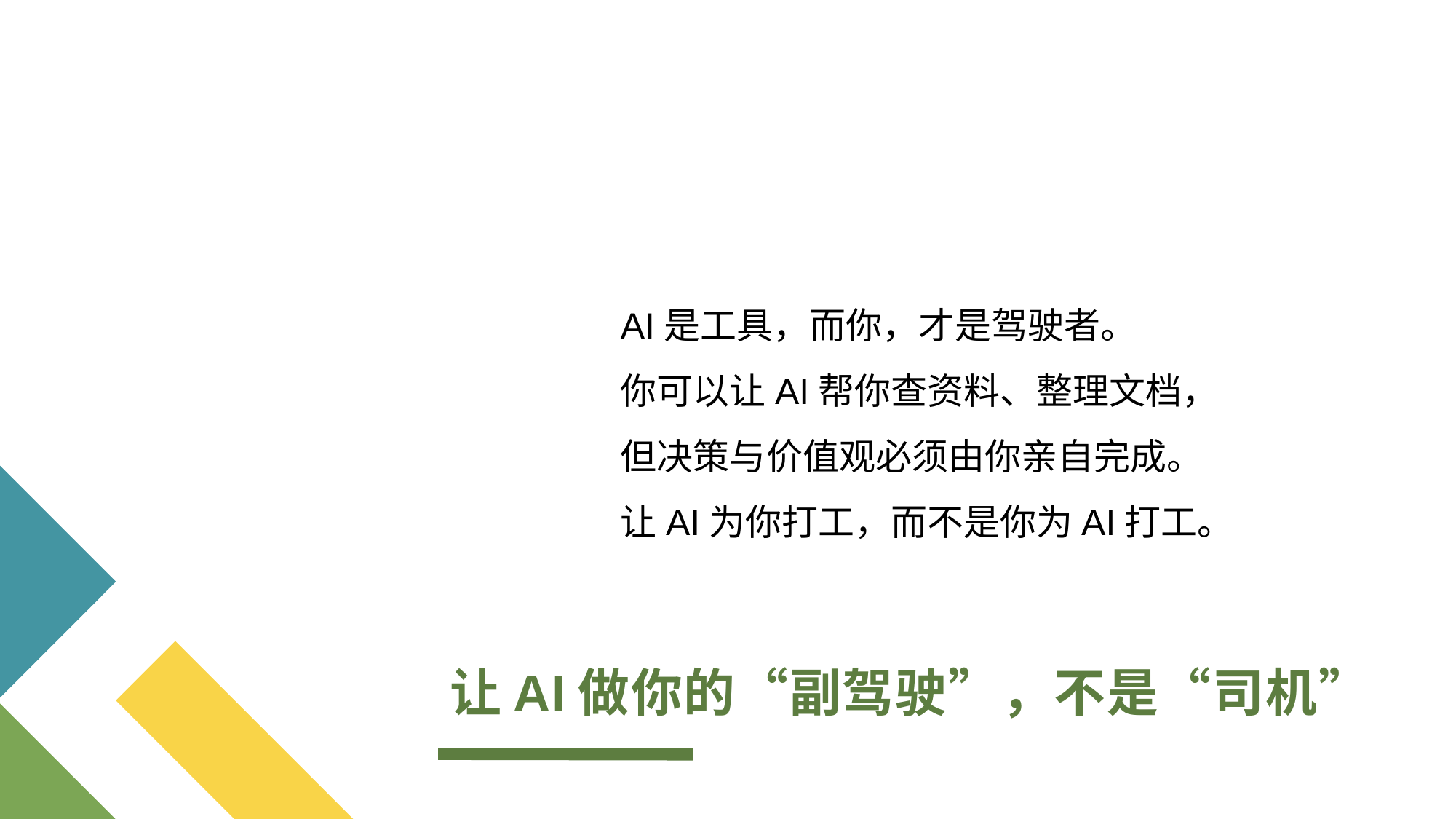

AI是工具，而你，才是驾驶者。
你可以让AI帮你查资料、整理文档，但决策与价值观必须由你亲自完成。
让AI为你打工，而不是你为AI打工。
# 让AI做你的“副驾驶”，不是“司机”